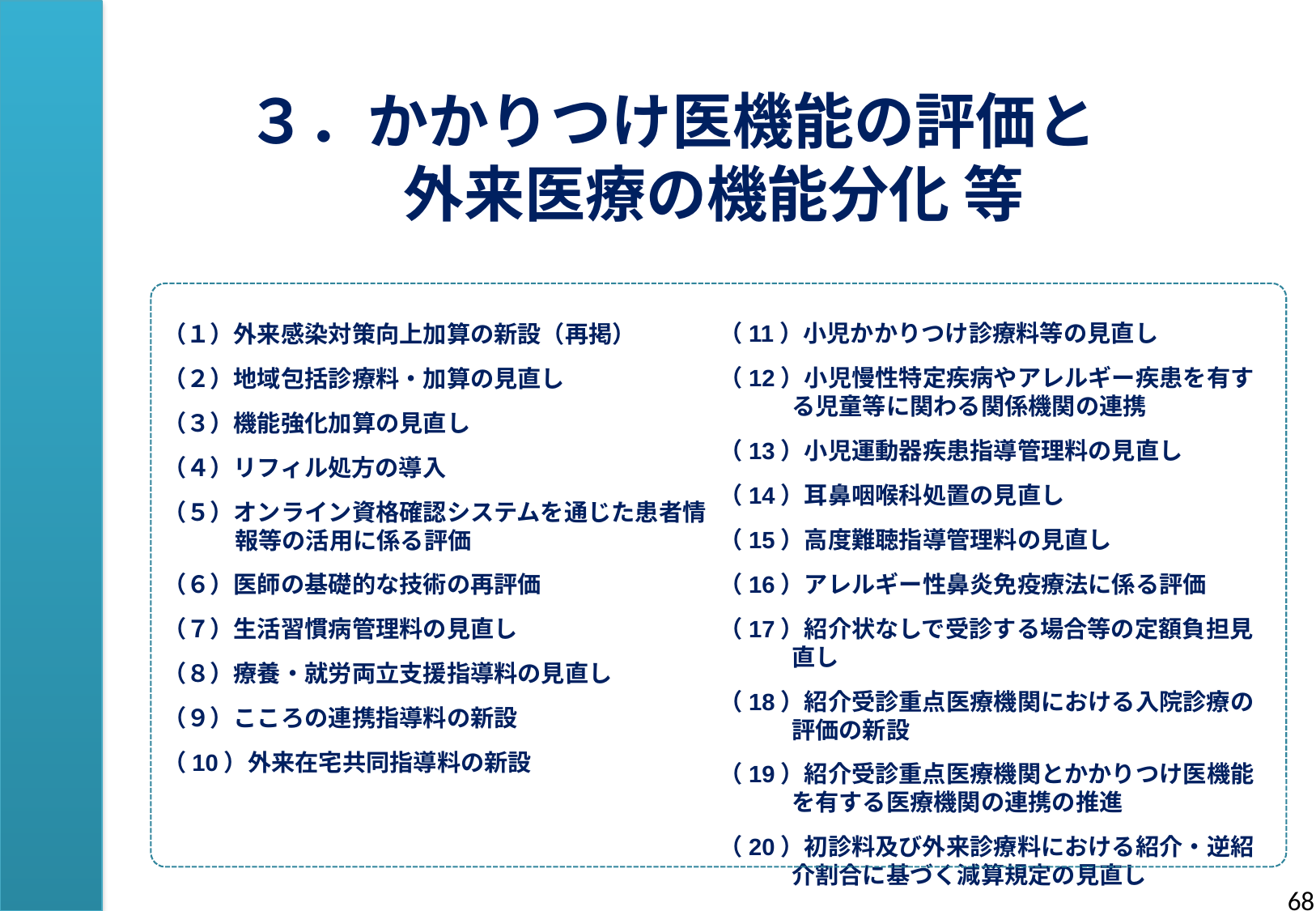

３．かかりつけ医機能の評価と
     外来医療の機能分化 等

（11）小児かかりつけ診療料等の見直し

（12）小児慢性特定疾病やアレルギー疾患を有する児童等に関わる関係機関の連携

（13）小児運動器疾患指導管理料の見直し

（14）耳鼻咽喉科処置の見直し

（15）高度難聴指導管理料の見直し

（16）アレルギー性鼻炎免疫療法に係る評価

（17）紹介状なしで受診する場合等の定額負担見直し

（18）紹介受診重点医療機関における入院診療の評価の新設

（19）紹介受診重点医療機関とかかりつけ医機能を有する医療機関の連携の推進

（20）初診料及び外来診療料における紹介・逆紹介割合に基づく減算規定の見直し
（１）外来感染対策向上加算の新設（再掲）

（２）地域包括診療料・加算の見直し

（３）機能強化加算の見直し

（４）リフィル処方の導入

（５）オンライン資格確認システムを通じた患者情報等の活用に係る評価

（６）医師の基礎的な技術の再評価

（７）生活習慣病管理料の見直し

（８）療養・就労両立支援指導料の見直し

（９）こころの連携指導料の新設

（10）外来在宅共同指導料の新設
68